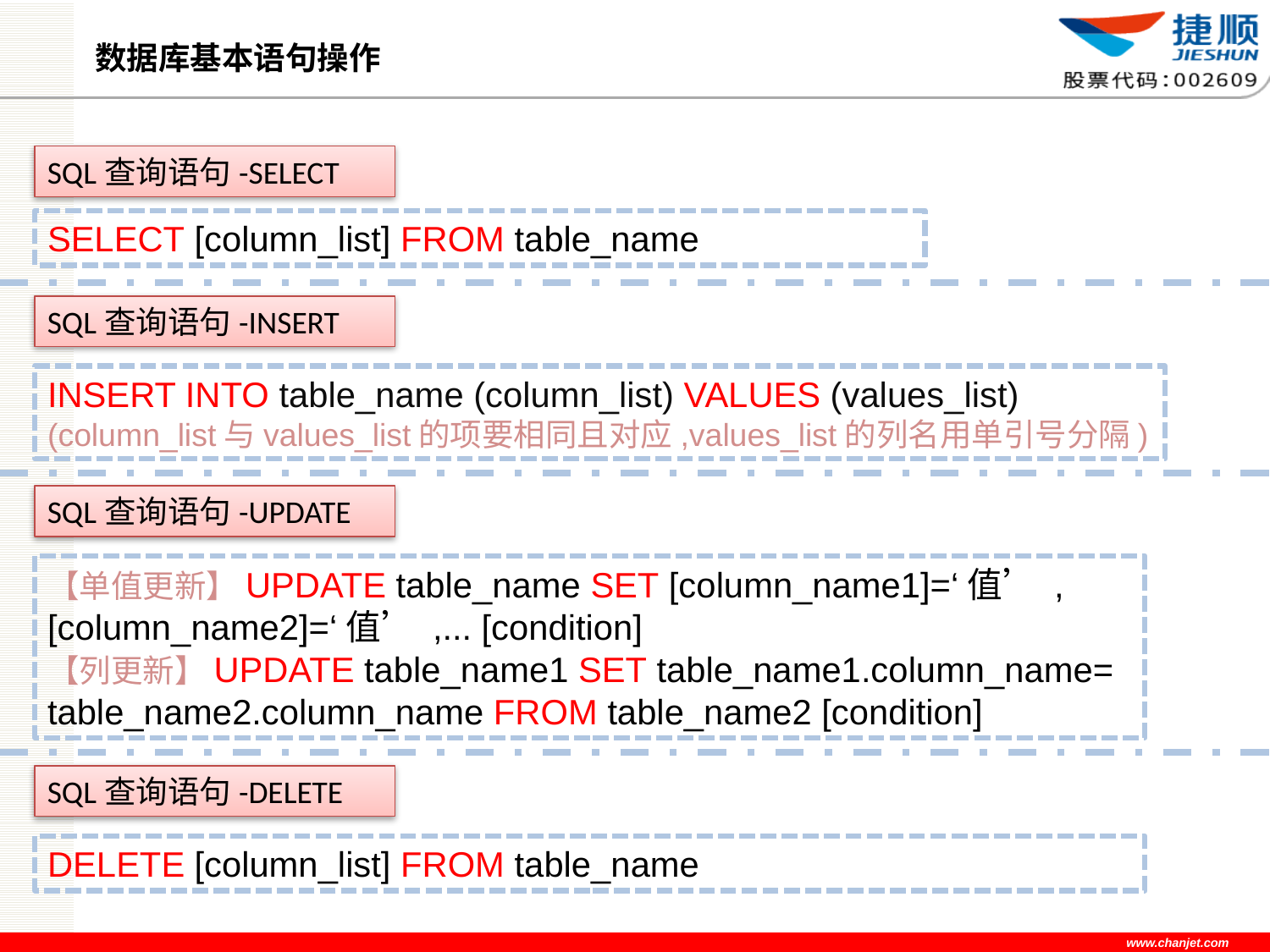

数据库基本语句操作
SQL查询语句-SELECT
SELECT [column_list] FROM table_name
SQL查询语句-INSERT
INSERT INTO table_name (column_list) VALUES (values_list)
(column_list与values_list的项要相同且对应,values_list的列名用单引号分隔)
SQL查询语句-UPDATE
【单值更新】UPDATE table_name SET [column_name1]=‘值’ , [column_name2]=‘值’ ,... [condition]
【列更新】UPDATE table_name1 SET table_name1.column_name=
table_name2.column_name FROM table_name2 [condition]
SQL查询语句-DELETE
DELETE [column_list] FROM table_name